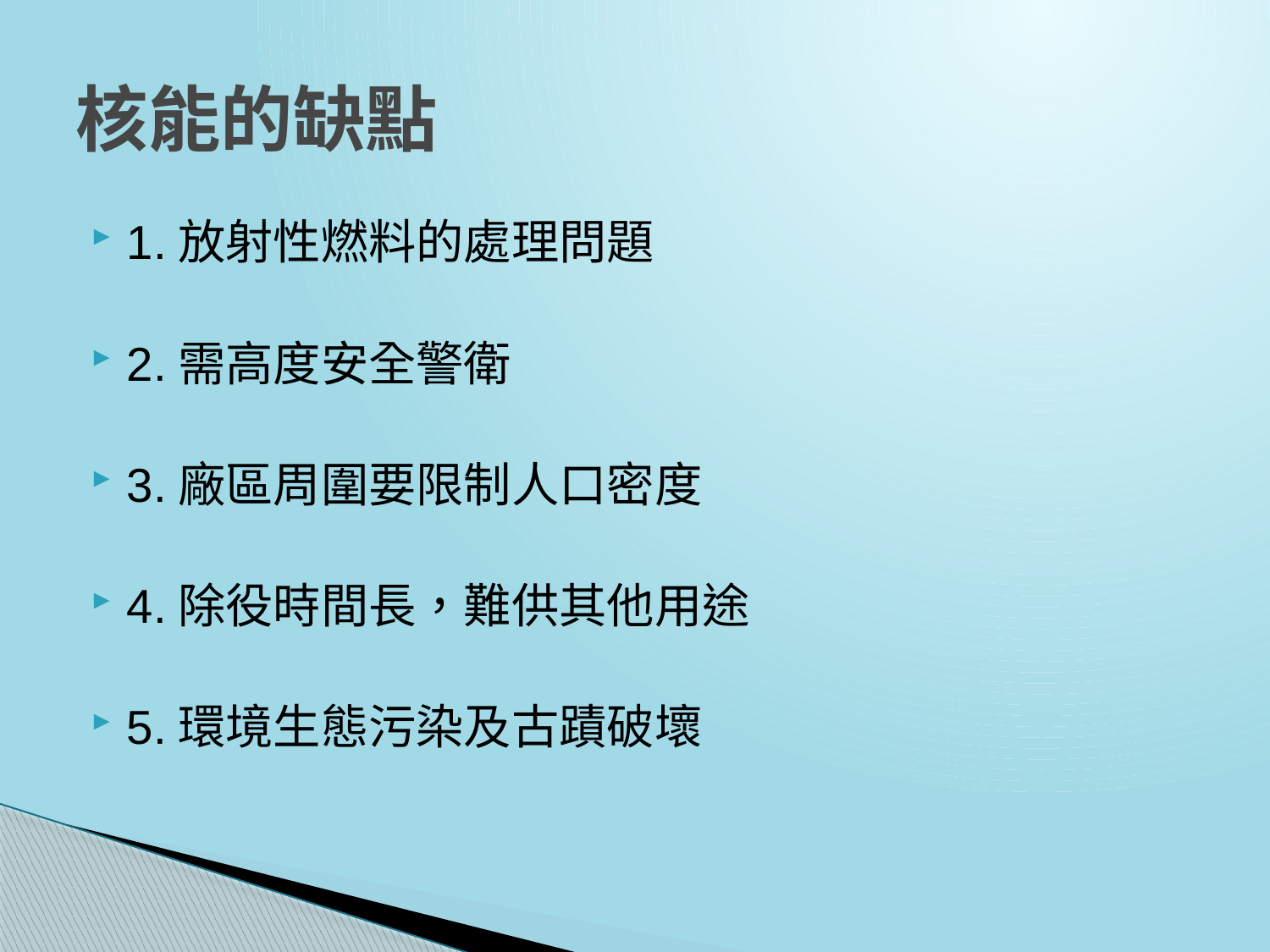

# 核能的缺點
1.放射性燃料的處理問題
2.需高度安全警衛
3.廠區周圍要限制人口密度
4.除役時間長，難供其他用途
5.環境生態污染及古蹟破壞